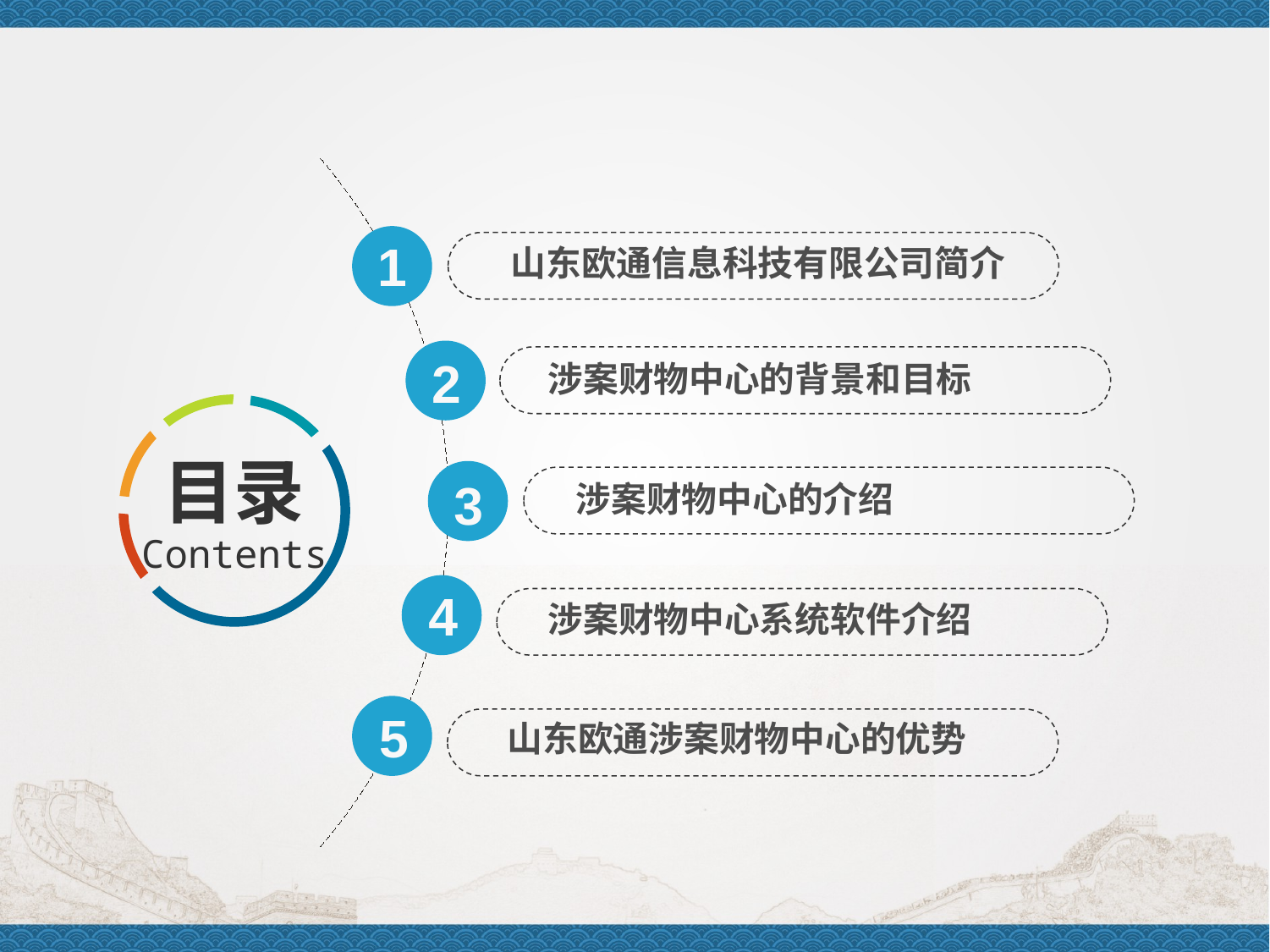

1

山东欧通信息科技有限公司简介

2

涉案财物中心的背景和目标

目录

3

涉案财物中心的介绍
Contents

4

涉案财物中心系统软件介绍

5

山东欧通涉案财物中心的优势